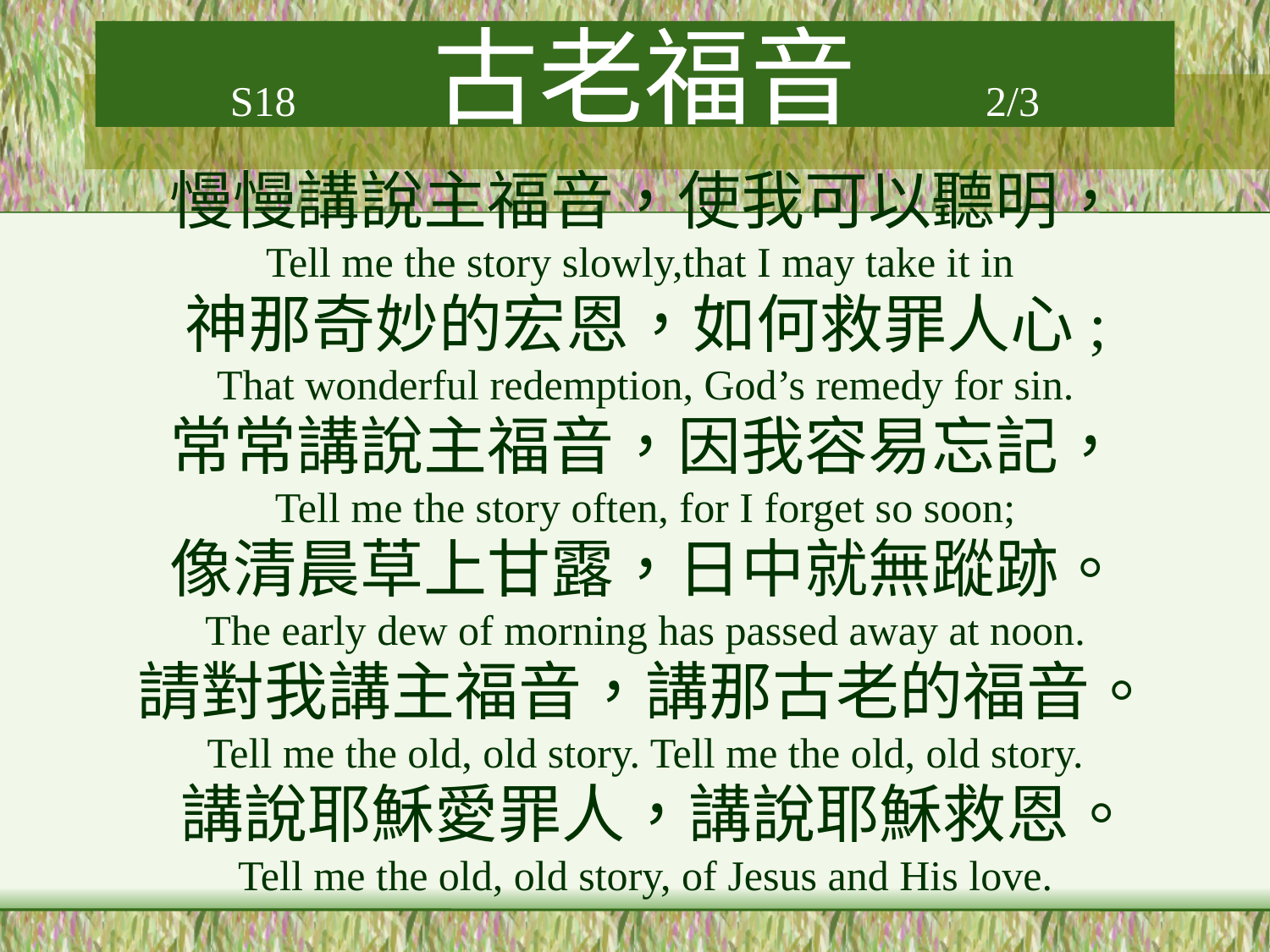

# S18            古老福音           2/3
慢慢講說主福音，使我可以聽明，
Tell me the story slowly,that I may take it in
神那奇妙的宏恩，如何救罪人心;
That wonderful redemption, God’s remedy for sin.
常常講說主福音，因我容易忘記，
Tell me the story often, for I forget so soon;
像清晨草上甘露，日中就無蹤跡。
The early dew of morning has passed away at noon.
請對我講主福音，講那古老的福音。
Tell me the old, old story. Tell me the old, old story.
 講說耶穌愛罪人，講說耶穌救恩。
Tell me the old, old story, of Jesus and His love.